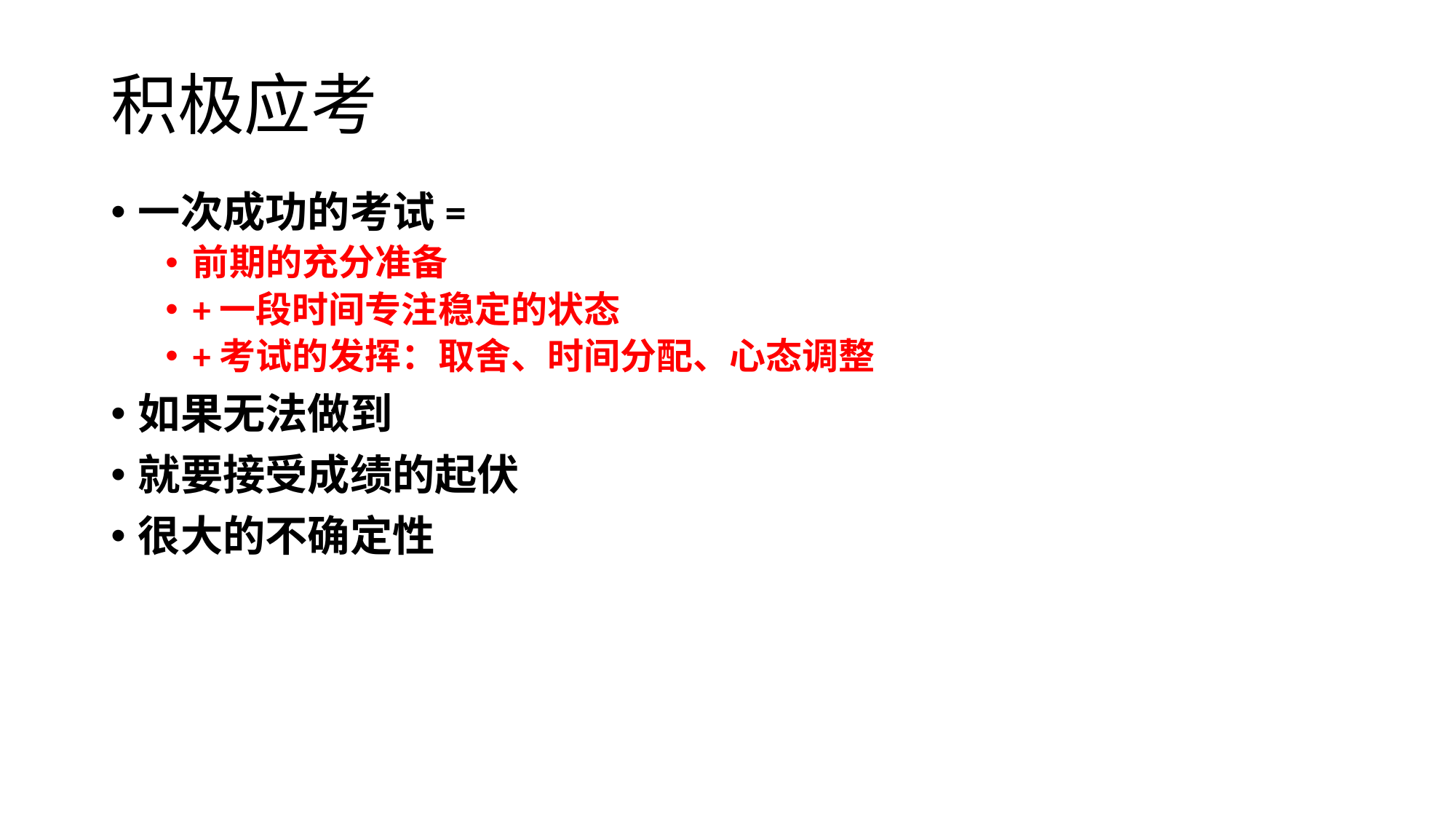

# 积极应考
一次成功的考试=
前期的充分准备
+一段时间专注稳定的状态
+考试的发挥：取舍、时间分配、心态调整
如果无法做到
就要接受成绩的起伏
很大的不确定性